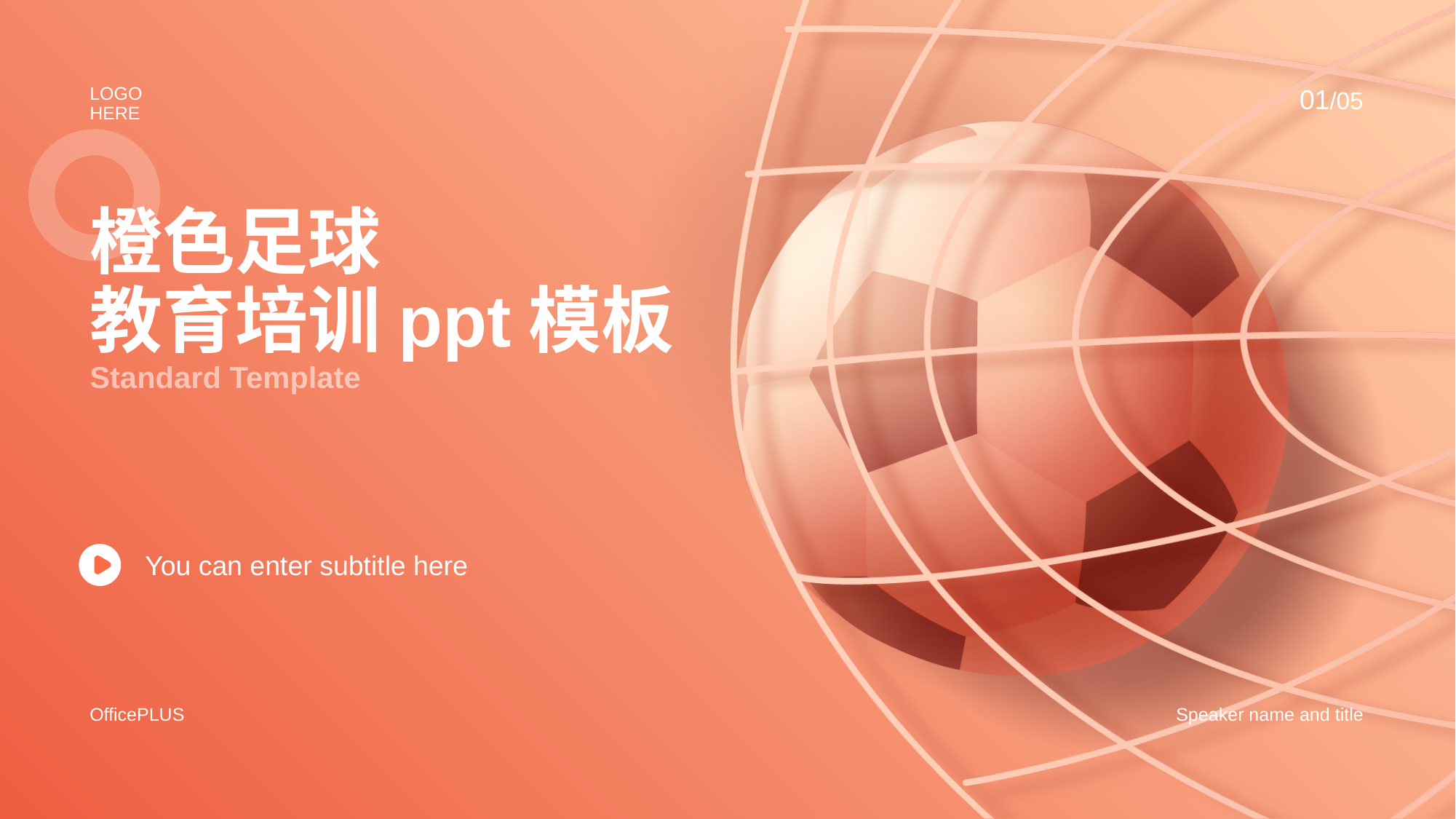

01/05
LOGO HERE

# 橙色足球 教育培训ppt模板 Standard Template
You can enter subtitle here

Speaker name and title
OfficePLUS